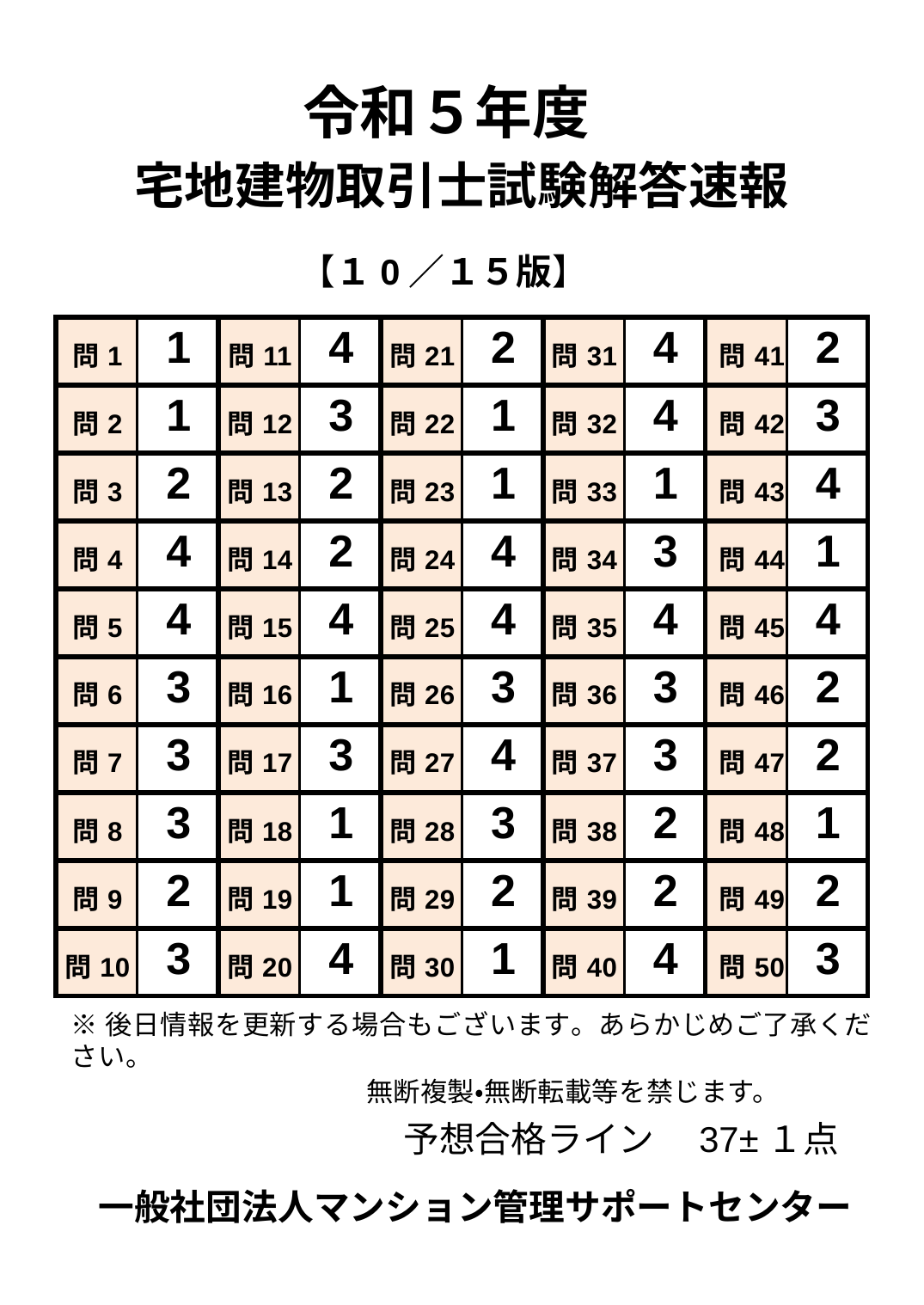

# 令和５年度
宅地建物取引士試験解答速報
【１0／１５版】
| 問1 | 1 | 問11 | 4 | 問21 | 2 | 問31 | 4 | 問41 | 2 |
| --- | --- | --- | --- | --- | --- | --- | --- | --- | --- |
| 問2 | 1 | 問12 | 3 | 問22 | 1 | 問32 | 4 | 問42 | 3 |
| 問3 | 2 | 問13 | 2 | 問23 | 1 | 問33 | 1 | 問43 | 4 |
| 問4 | 4 | 問14 | 2 | 問24 | 4 | 問34 | 3 | 問44 | 1 |
| 問5 | 4 | 問15 | 4 | 問25 | 4 | 問35 | 4 | 問45 | 4 |
| 問6 | 3 | 問16 | 1 | 問26 | 3 | 問36 | 3 | 問46 | 2 |
| 問7 | 3 | 問17 | 3 | 問27 | 4 | 問37 | 3 | 問47 | 2 |
| 問8 | 3 | 問18 | 1 | 問28 | 3 | 問38 | 2 | 問48 | 1 |
| 問9 | 2 | 問19 | 1 | 問29 | 2 | 問39 | 2 | 問49 | 2 |
| 問10 | 3 | 問20 | 4 | 問30 | 1 | 問40 | 4 | 問50 | 3 |
※後日情報を更新する場合もございます。あらかじめご了承ください。
                                              無断複製・無断転載等を禁じます。

予想合格ライン　37±１点
一般社団法人マンション管理サポートセンター